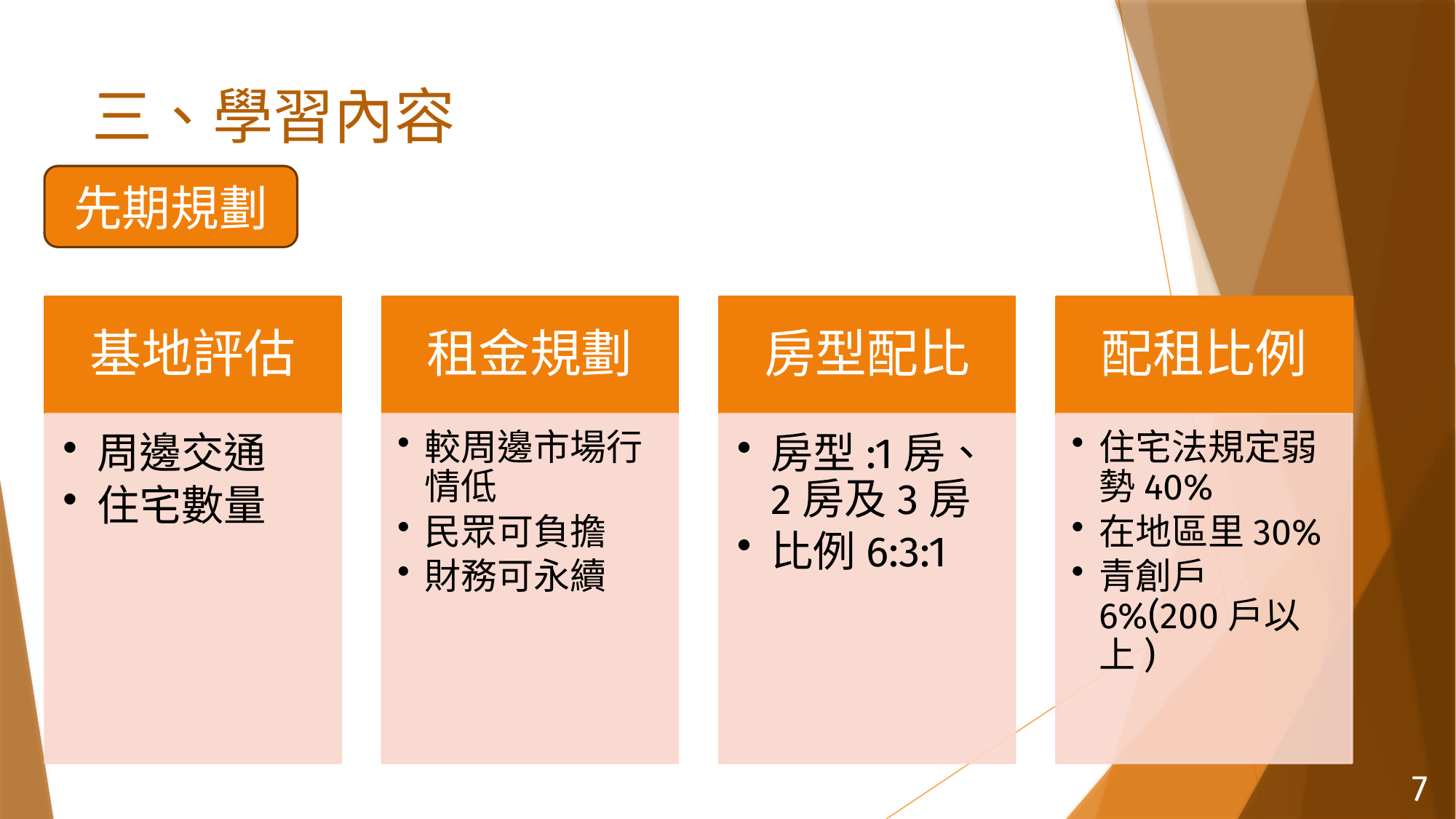

# 三、學習內容
先期規劃
基地評估
周邊交通
住宅數量
租金規劃
較周邊市場行情低
民眾可負擔
財務可永續
房型配比
房型:1房、2房及3房
比例6:3:1
配租比例
住宅法規定弱勢40%
在地區里30%
青創戶6%(200戶以上)
7